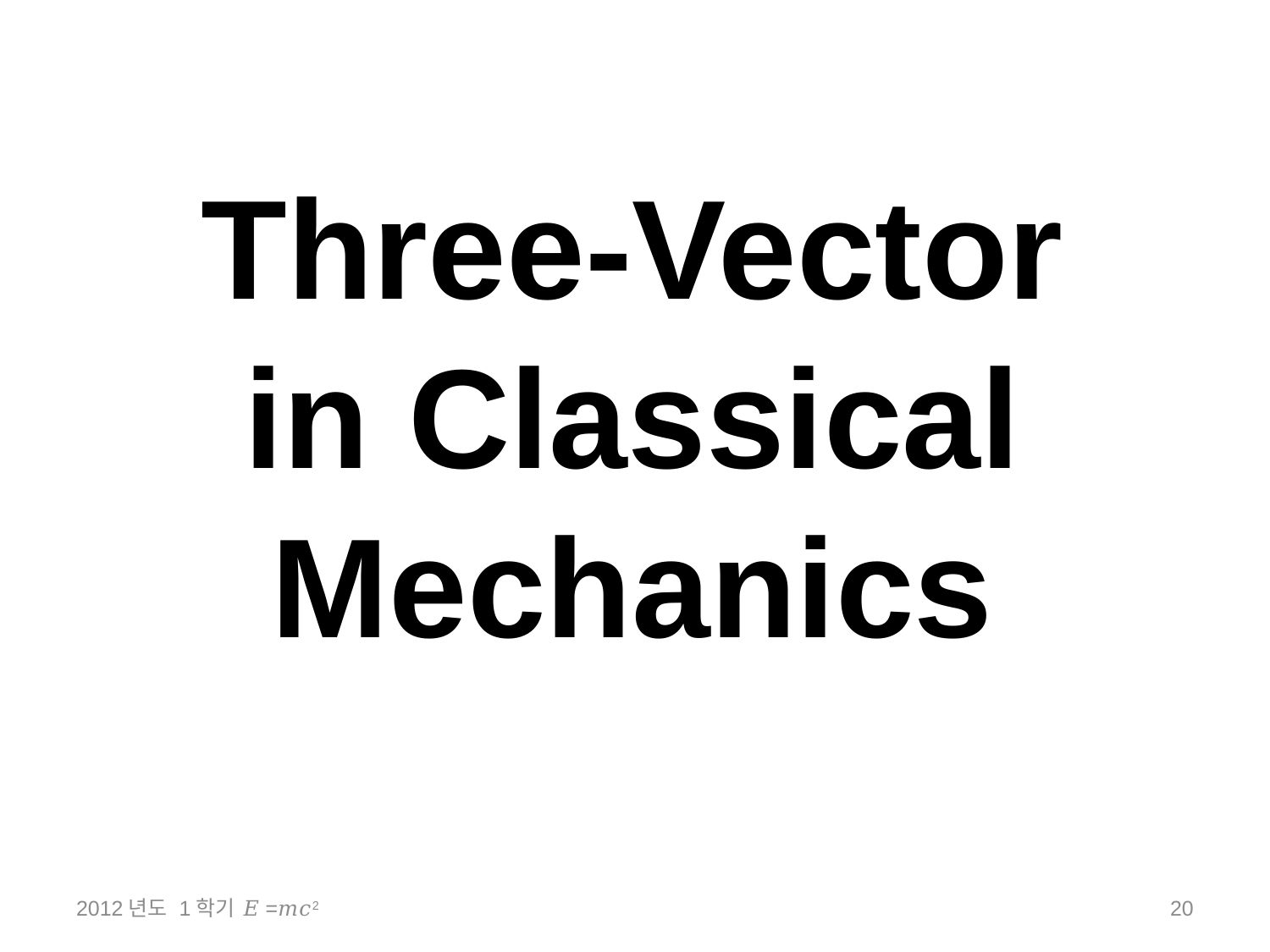

# Three-Vector in Classical Mechanics
2012년도 1학기 𝐸=𝑚𝑐2
20